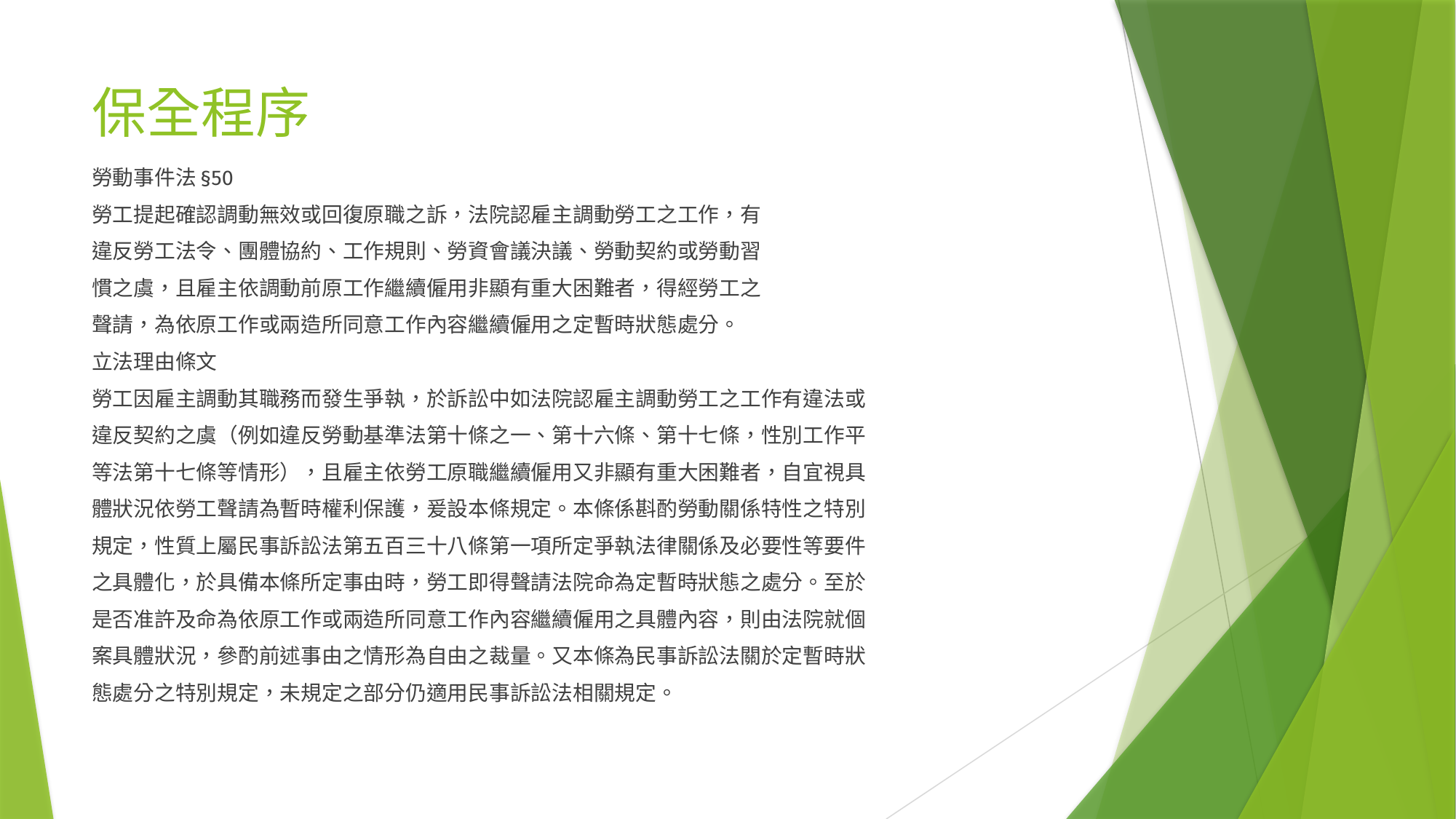

# 保全程序
勞動事件法§50
勞工提起確認調動無效或回復原職之訴，法院認雇主調動勞工之工作，有
違反勞工法令、團體協約、工作規則、勞資會議決議、勞動契約或勞動習
慣之虞，且雇主依調動前原工作繼續僱用非顯有重大困難者，得經勞工之
聲請，為依原工作或兩造所同意工作內容繼續僱用之定暫時狀態處分。
立法理由條文
勞工因雇主調動其職務而發生爭執，於訴訟中如法院認雇主調動勞工之工作有違法或
違反契約之虞（例如違反勞動基準法第十條之一、第十六條、第十七條，性別工作平
等法第十七條等情形），且雇主依勞工原職繼續僱用又非顯有重大困難者，自宜視具
體狀況依勞工聲請為暫時權利保護，爰設本條規定。本條係斟酌勞動關係特性之特別
規定，性質上屬民事訴訟法第五百三十八條第一項所定爭執法律關係及必要性等要件
之具體化，於具備本條所定事由時，勞工即得聲請法院命為定暫時狀態之處分。至於
是否准許及命為依原工作或兩造所同意工作內容繼續僱用之具體內容，則由法院就個
案具體狀況，參酌前述事由之情形為自由之裁量。又本條為民事訴訟法關於定暫時狀
態處分之特別規定，未規定之部分仍適用民事訴訟法相關規定。